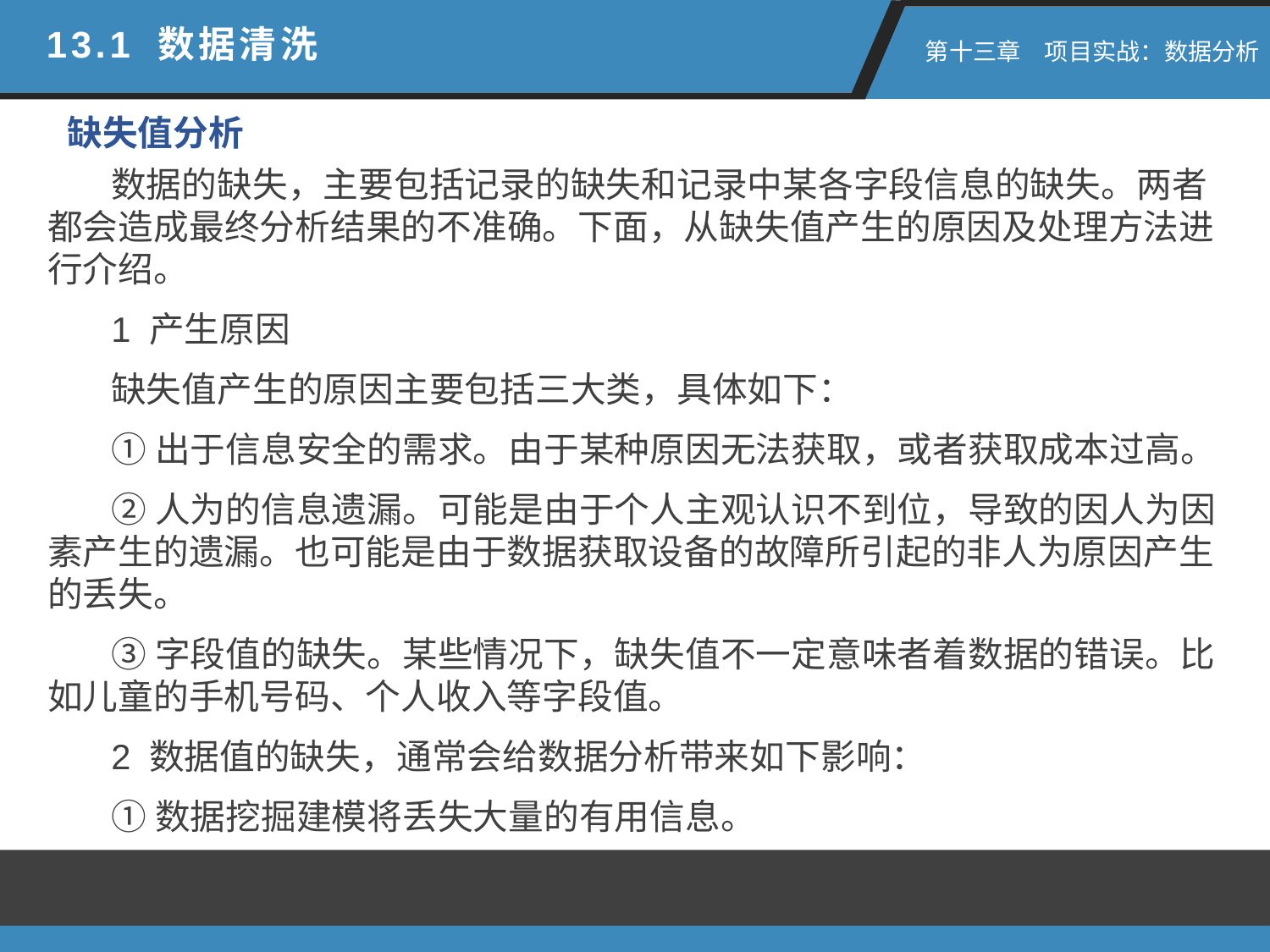

13.1 数据清洗
  第十三章　项目实战：数据分析
缺失值分析
数据的缺失，主要包括记录的缺失和记录中某各字段信息的缺失。两者都会造成最终分析结果的不准确。下面，从缺失值产生的原因及处理方法进行介绍。
1 产生原因
缺失值产生的原因主要包括三大类，具体如下：
①出于信息安全的需求。由于某种原因无法获取，或者获取成本过高。
②人为的信息遗漏。可能是由于个人主观认识不到位，导致的因人为因素产生的遗漏。也可能是由于数据获取设备的故障所引起的非人为原因产生的丢失。
③字段值的缺失。某些情况下，缺失值不一定意味者着数据的错误。比如儿童的手机号码、个人收入等字段值。
2 数据值的缺失，通常会给数据分析带来如下影响：
①数据挖掘建模将丢失大量的有用信息。